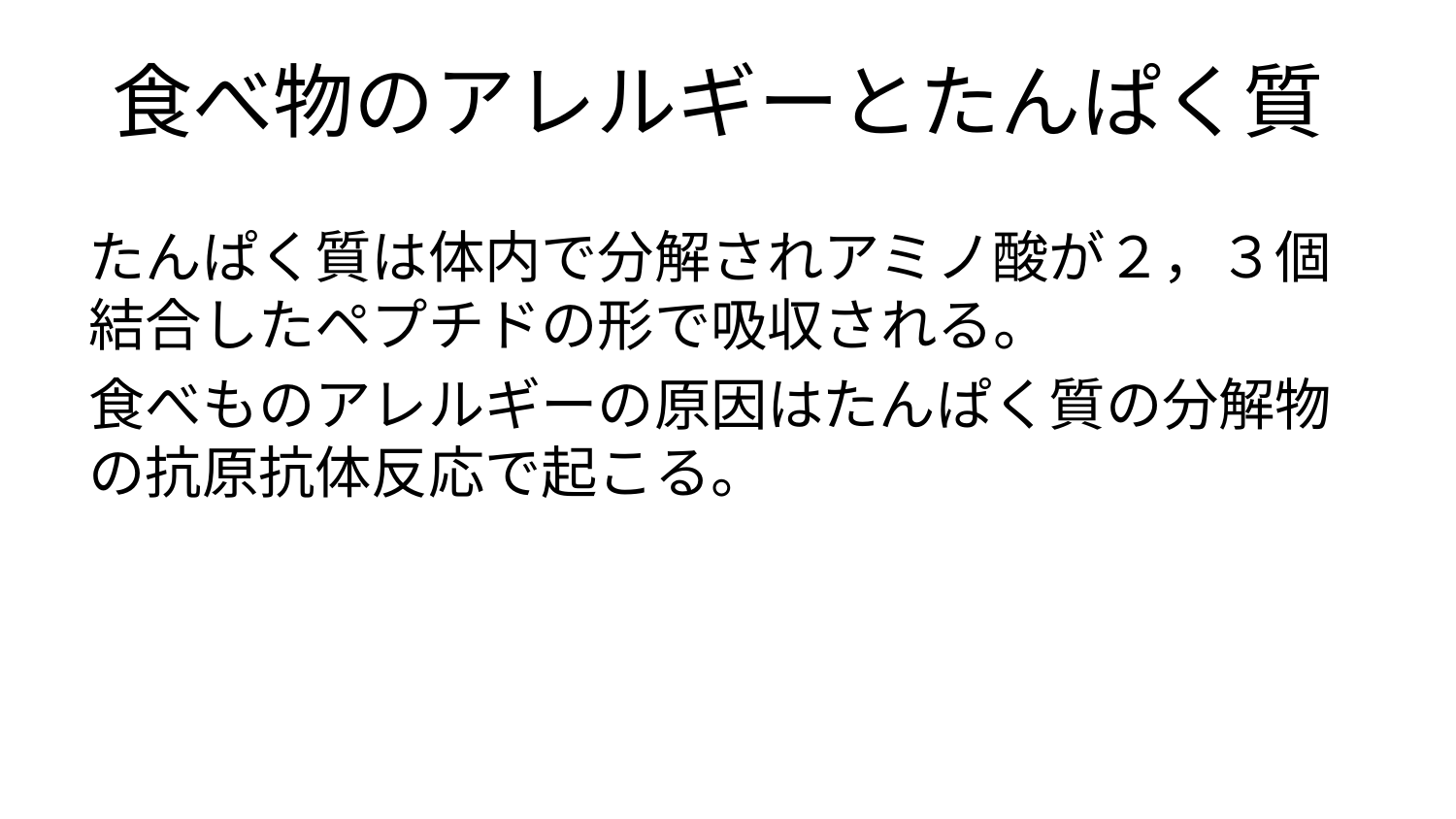

# 食べ物のアレルギーとたんぱく質
たんぱく質は体内で分解されアミノ酸が２，３個結合したペプチドの形で吸収される。
食べものアレルギーの原因はたんぱく質の分解物の抗原抗体反応で起こる。